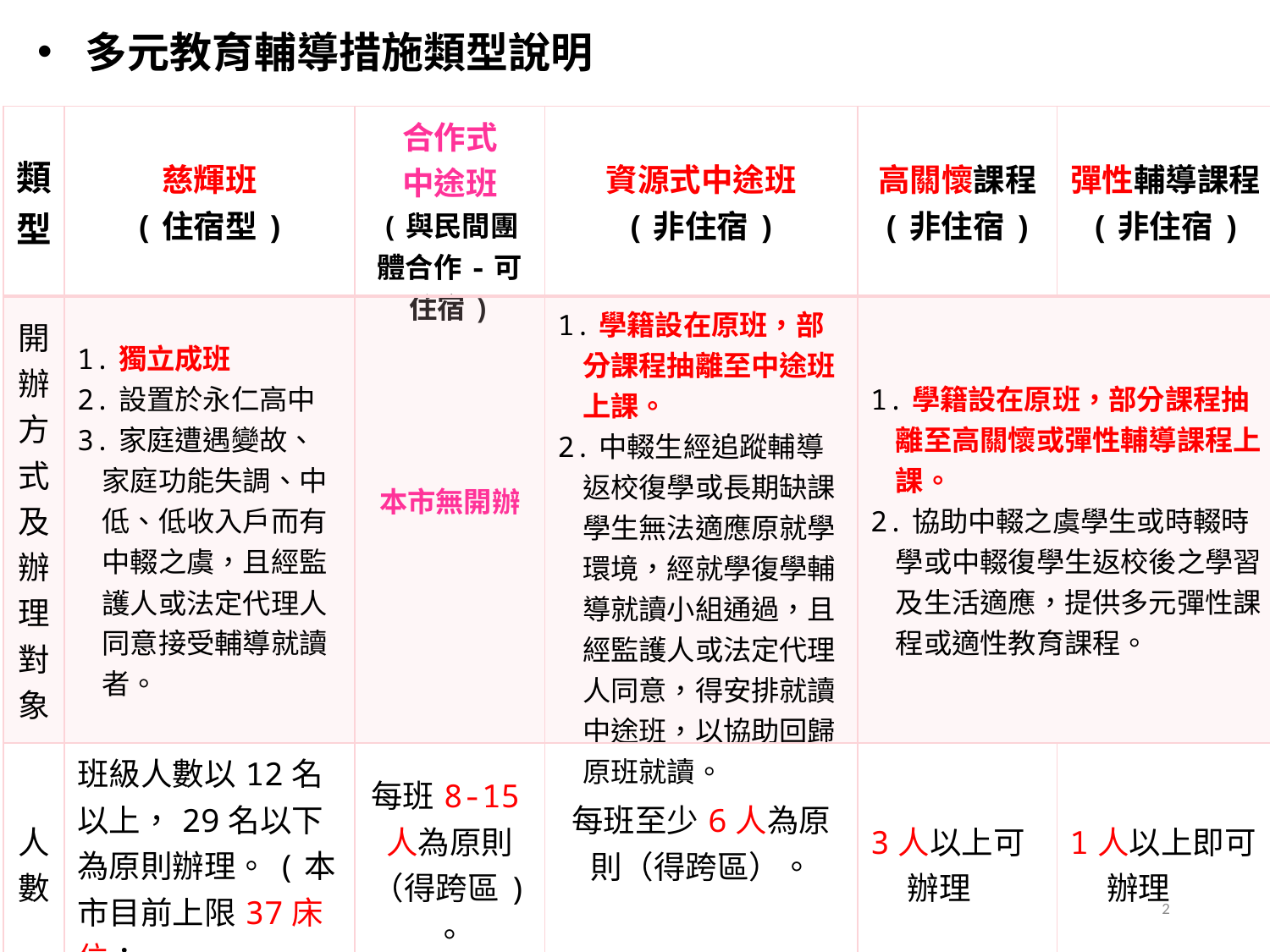

多元教育輔導措施類型說明
| 類型 | 慈輝班 (住宿型) | 合作式 中途班 (與民間團體合作-可住宿) | 資源式中途班 (非住宿) | 高關懷課程 (非住宿) | 彈性輔導課程 (非住宿) |
| --- | --- | --- | --- | --- | --- |
| 開辦方式及辦理對象 | 1.獨立成班 2.設置於永仁高中 3.家庭遭遇變故、家庭功能失調、中低、低收入戶而有中輟之虞，且經監護人或法定代理人同意接受輔導就讀者。 | 本市無開辦 | 1.學籍設在原班，部分課程抽離至中途班上課。 2.中輟生經追蹤輔導返校復學或長期缺課學生無法適應原就學環境，經就學復學輔導就讀小組通過，且經監護人或法定代理人同意，得安排就讀中途班，以協助回歸原班就讀。 | 1.學籍設在原班，部分課程抽離至高關懷或彈性輔導課程上課。 2.協助中輟之虞學生或時輟時學或中輟復學生返校後之學習及生活適應，提供多元彈性課程或適性教育課程。 |  |
| 人數 | 班級人數以12名以上，29名以下為原則辦理。(本市目前上限37床位； 男21，女16) | 每班8-15人為原則 （得跨區) 。 | 每班至少6人為原則（得跨區）。 | 3人以上可辦理 | 1人以上即可辦理 |
2